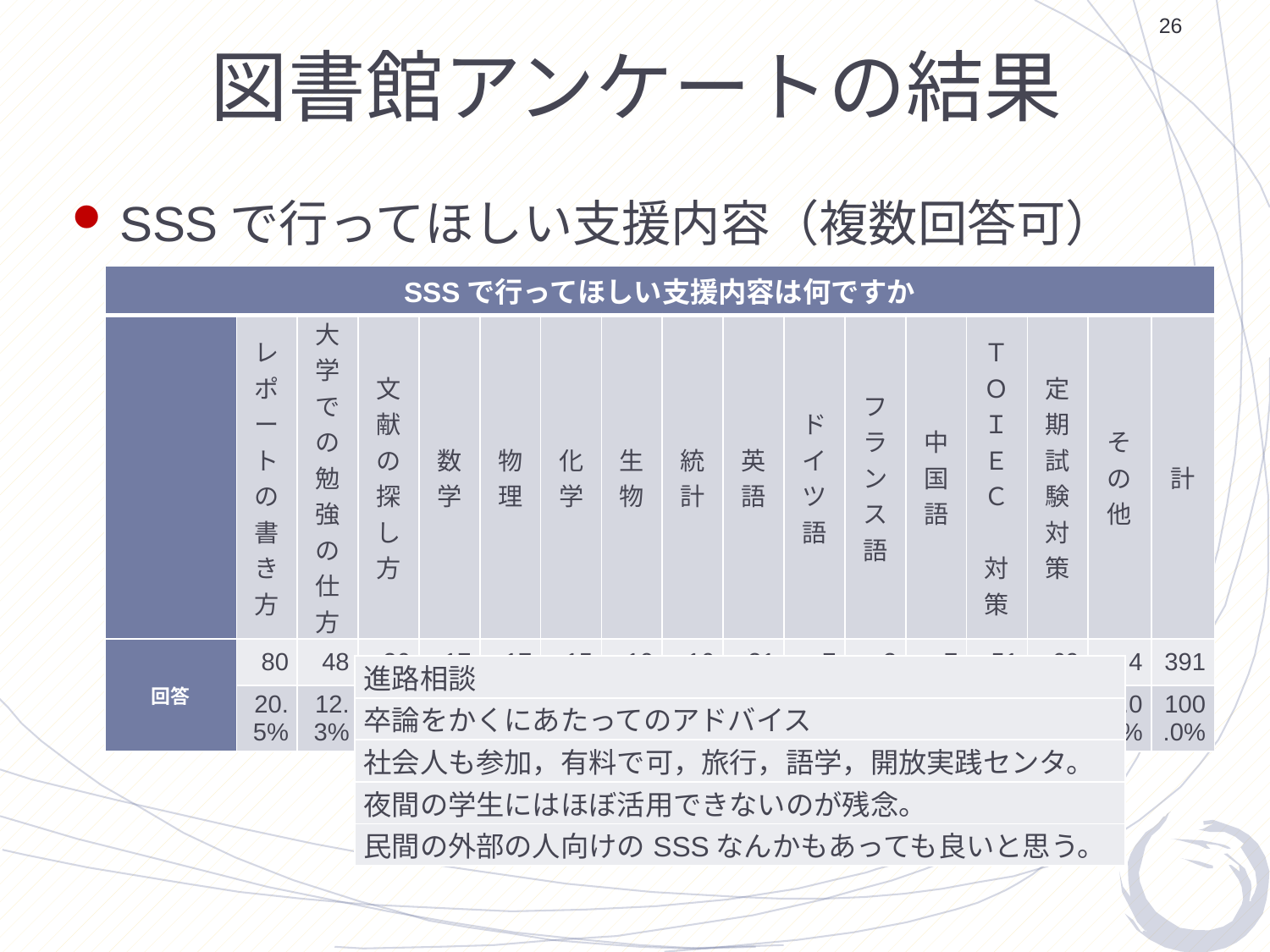

26
# 図書館アンケートの結果
SSSで行ってほしい支援内容（複数回答可）

自由記述

| SSSで行ってほしい支援内容は何ですか |  |  |  |  |  |  |  |  |  |  |  |  |  |  |  |  |
| --- | --- | --- | --- | --- | --- | --- | --- | --- | --- | --- | --- | --- | --- | --- | --- | --- |
|  | レポートの書き方 | 大学での勉強の仕方 | 文献の探し方 | 数学 | 物理 | 化学 | 生物 | 統計 | 英語 | ドイツ語 | フランス語 | 中国語 | ＴＯＩＥＣ　対策 | 定期試験対策 | その他 | 計 |
| 回答 | 80 | 48 | 26 | 17 | 17 | 15 | 10 | 16 | 21 | 7 | 3 | 7 | 51 | 69 | 4 | 391 |
|  | 20.5% | 12.3% | 6.6% | 4.3% | 4.3% | 3.8% | 2.6% | 4.1% | 5.4% | 1.8% | 0.8% | 1.8% | 13.0% | 17.6% | 1.0% | 100.0% |
| 進路相談 |
| --- |
| 卒論をかくにあたってのアドバイス |
| 社会人も参加，有料で可，旅行，語学，開放実践センタ。 |
| 夜間の学生にはほぼ活用できないのが残念。 |
| 民間の外部の人向けのSSSなんかもあっても良いと思う。 |